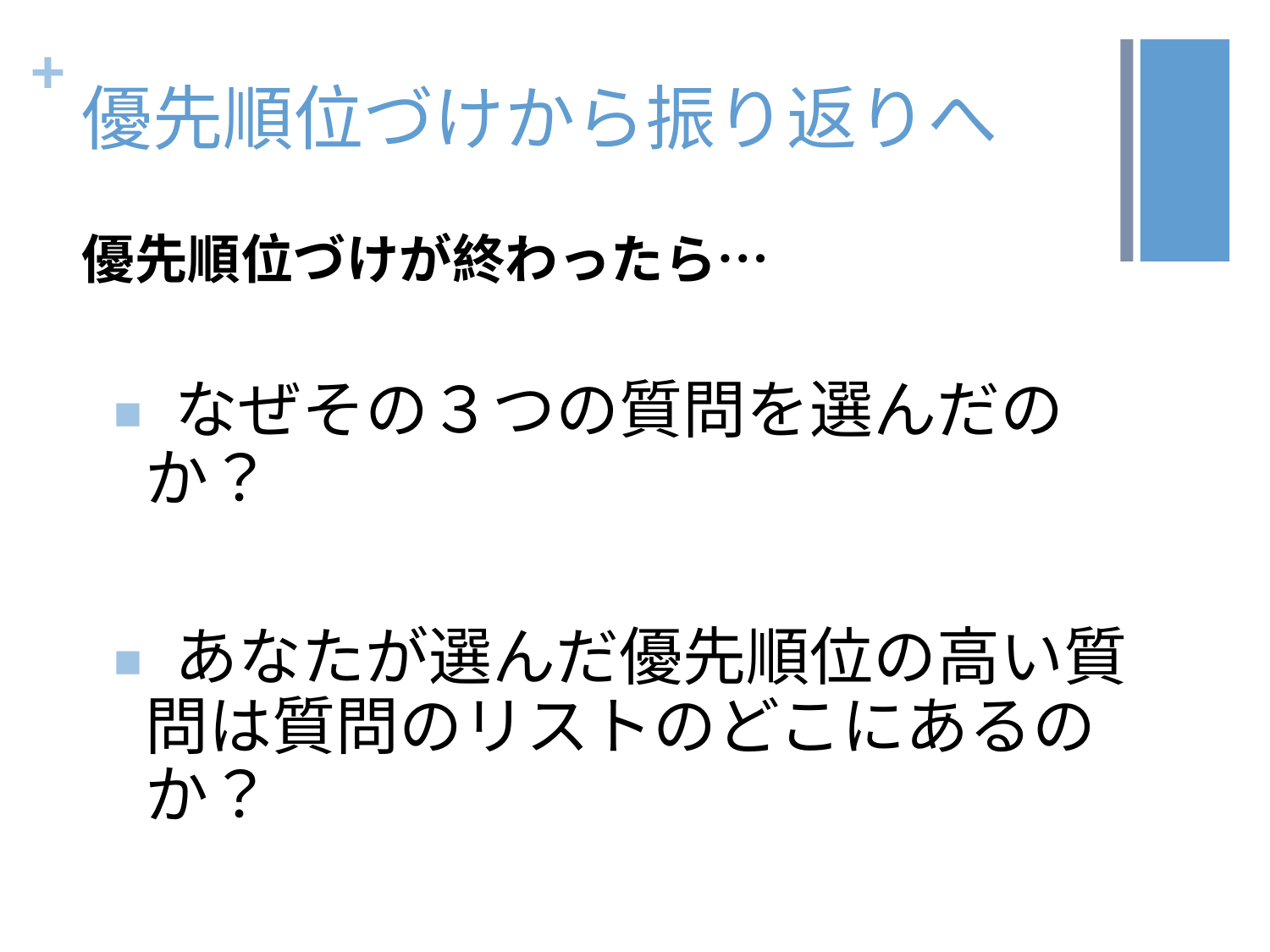

# 優先順位づけから振り返りへ
優先順位づけが終わったら…

 なぜその３つの質問を選んだのか？

 あなたが選んだ優先順位の高い質問は質問のリストのどこにあるのか？

を考えましょう